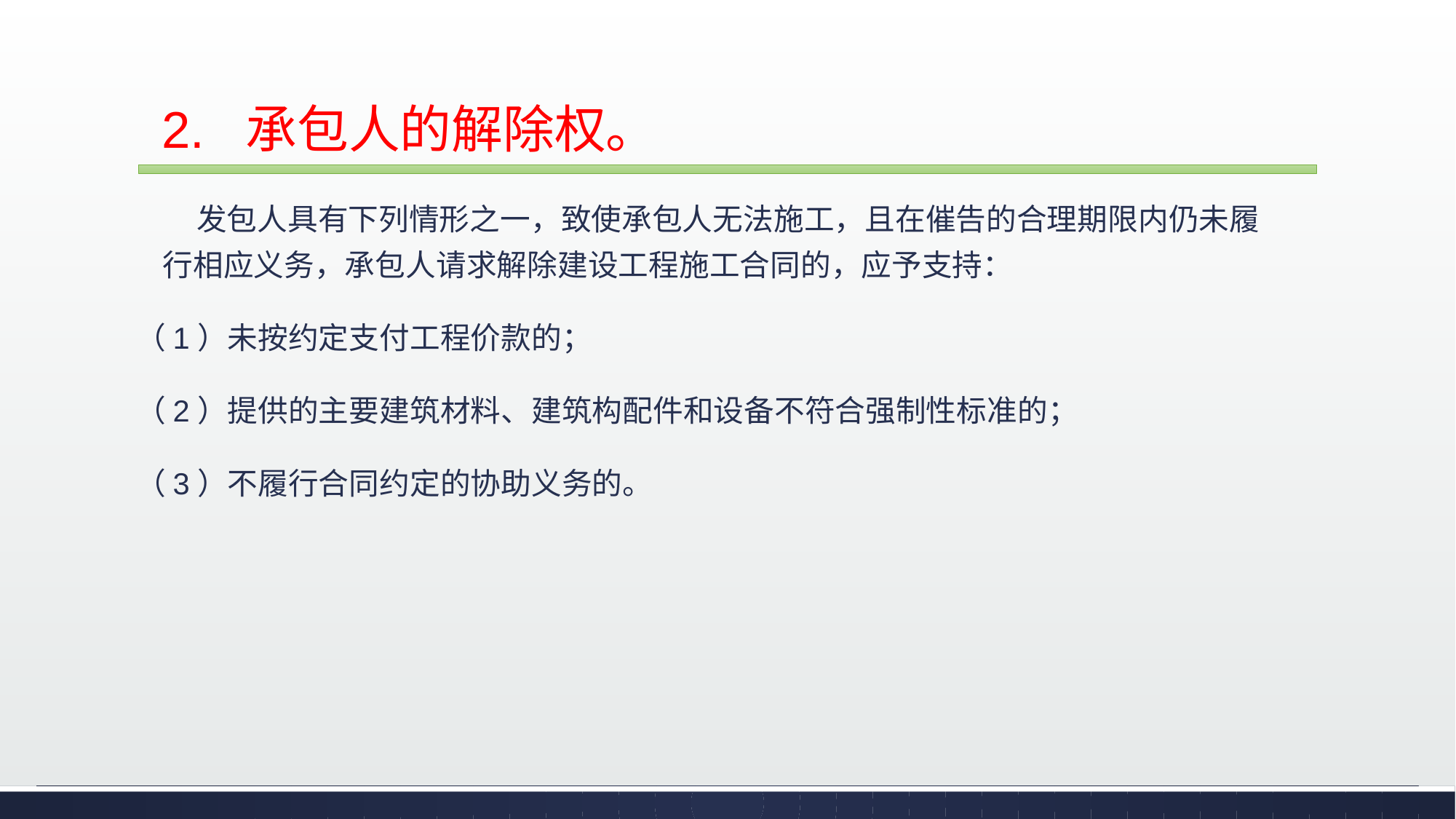

# 2.  承包人的解除权。

        发包人具有下列情形之一，致使承包人无法施工，且在催告的合理期限内仍未履行相应义务，承包人请求解除建设工程施工合同的，应予支持：
（1）未按约定支付工程价款的；
（2）提供的主要建筑材料、建筑构配件和设备不符合强制性标准的；
（3）不履行合同约定的协助义务的。